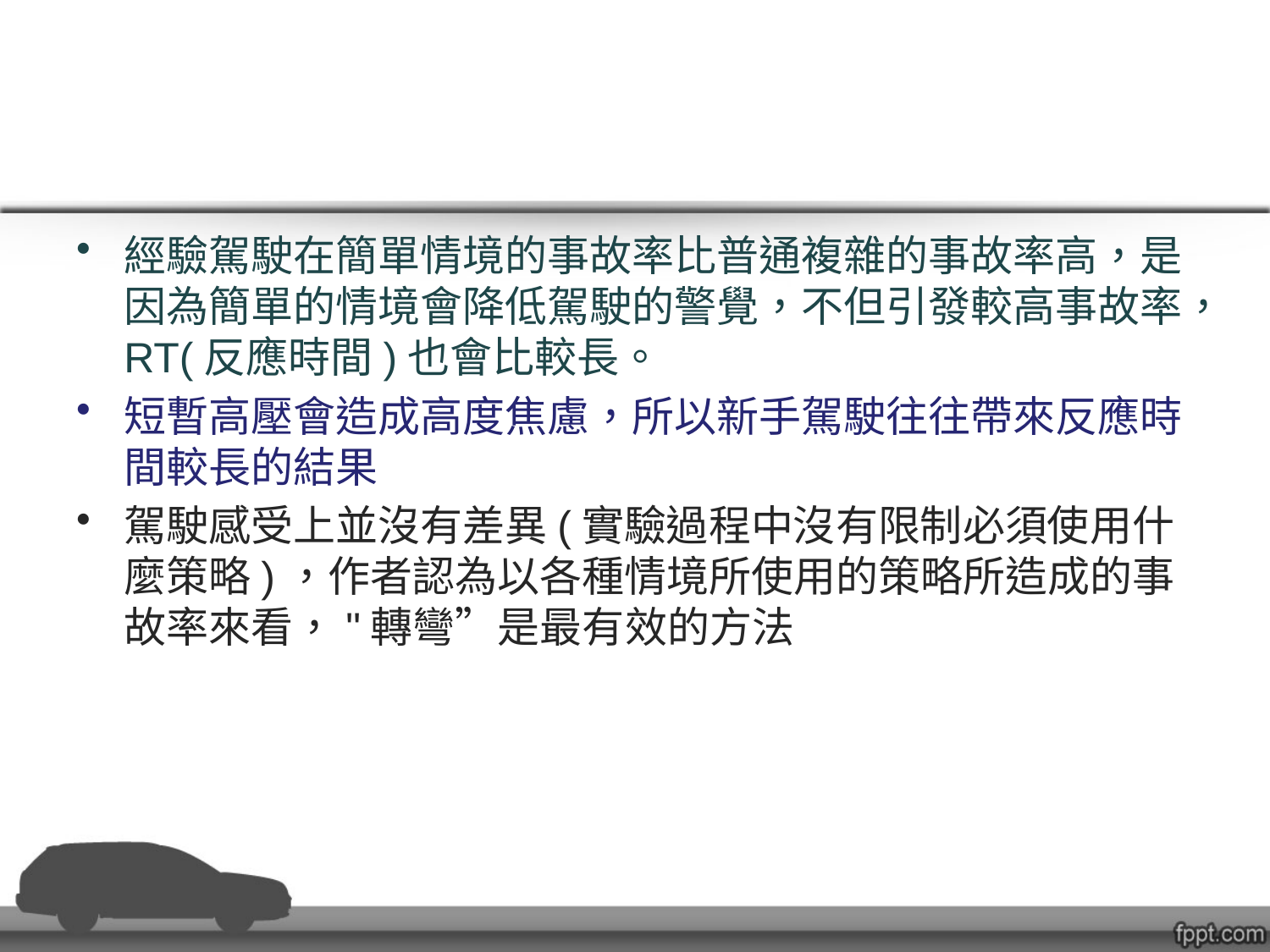

#
經驗駕駛在簡單情境的事故率比普通複雜的事故率高，是因為簡單的情境會降低駕駛的警覺，不但引發較高事故率，RT(反應時間)也會比較長。
短暫高壓會造成高度焦慮，所以新手駕駛往往帶來反應時間較長的結果
駕駛感受上並沒有差異(實驗過程中沒有限制必須使用什麼策略)，作者認為以各種情境所使用的策略所造成的事故率來看，"轉彎”是最有效的方法